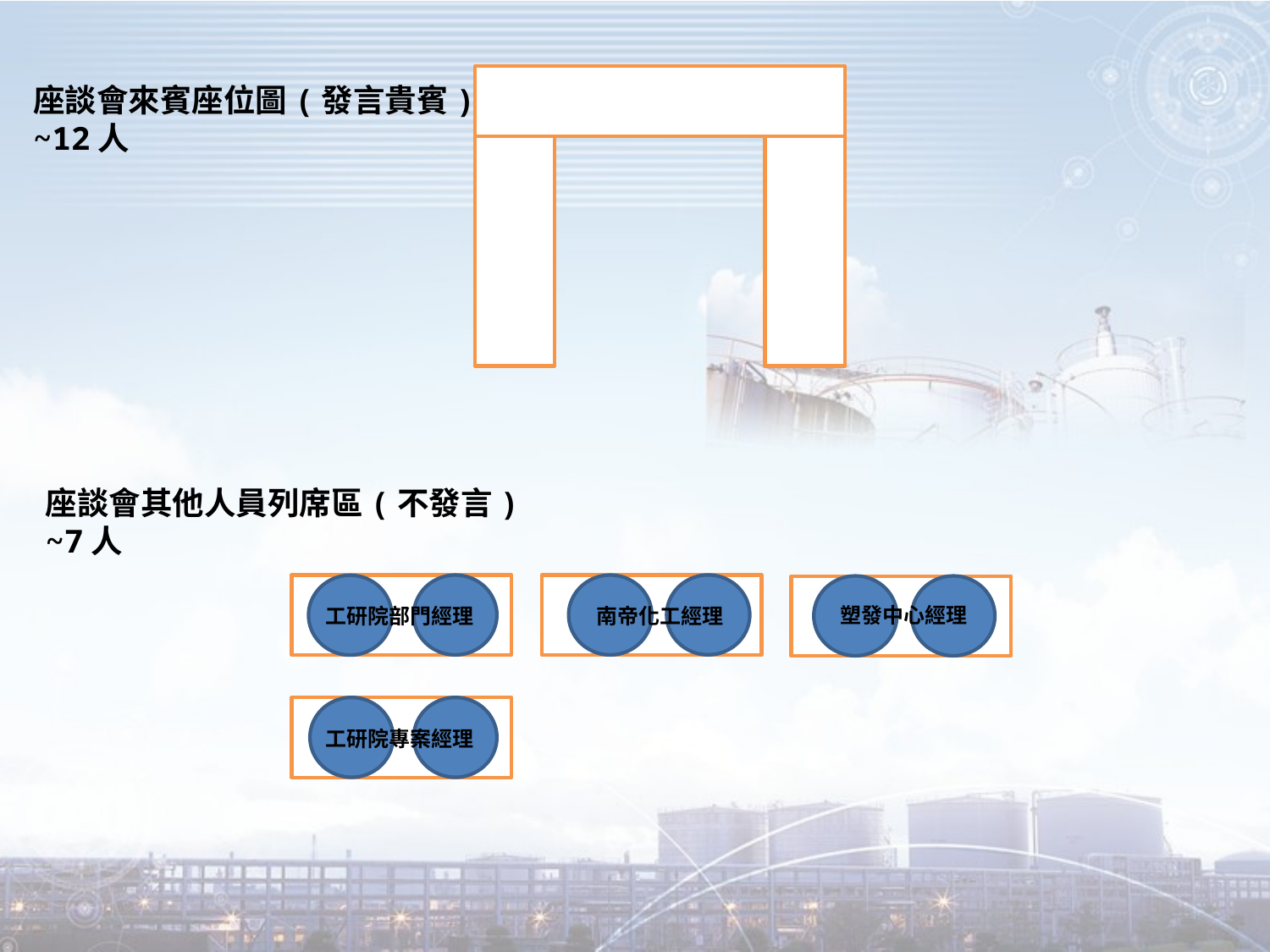

座談會來賓座位圖(發言貴賓)
~12人

座談會其他人員列席區(不發言)
~7人

塑發中心經理
工研院部門經理
南帝化工經理

工研院專案經理